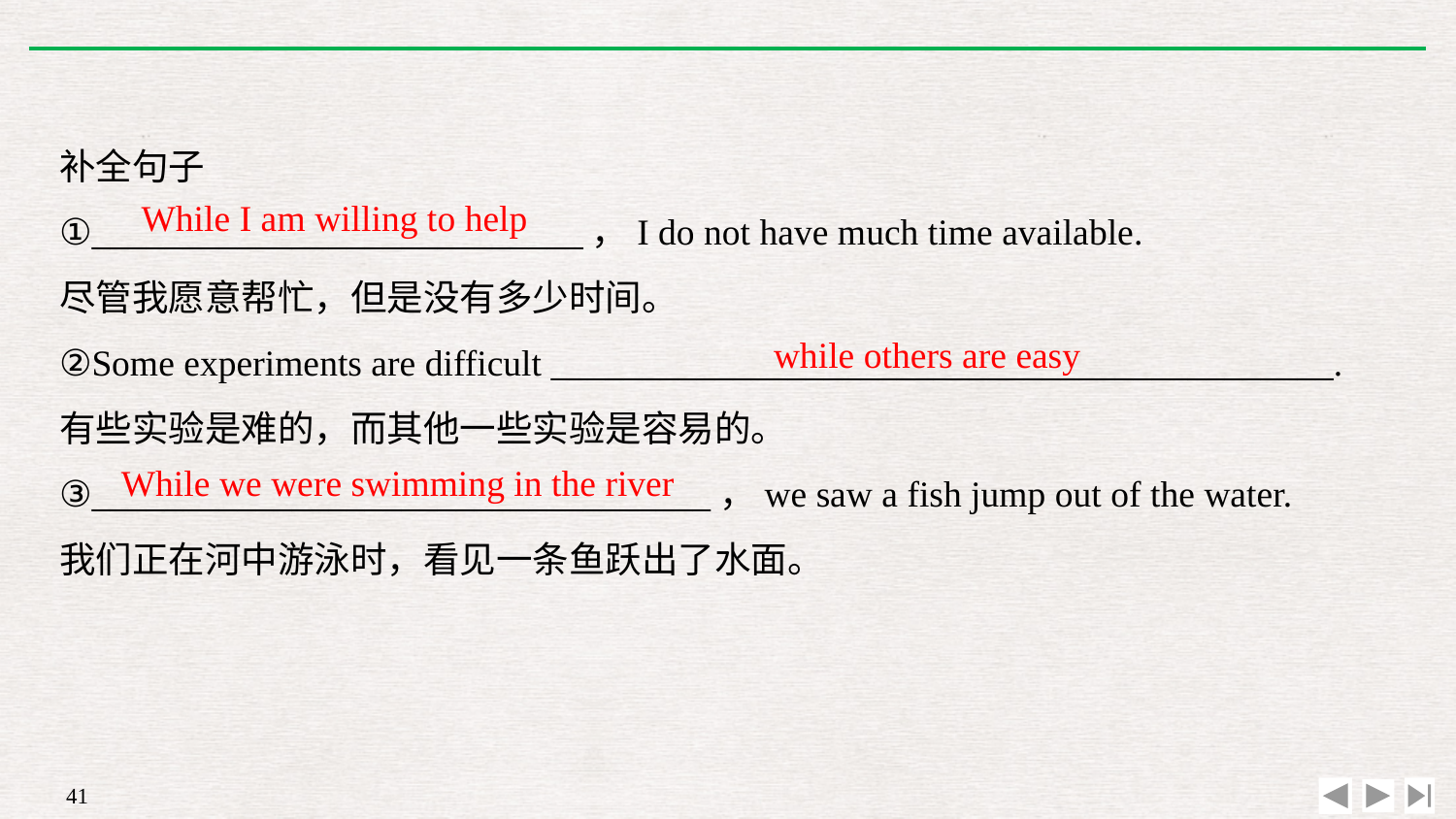

补全句子
①___________________________，I do not have much time available.
尽管我愿意帮忙，但是没有多少时间。
②Some experiments are difficult ___________________________________________.
有些实验是难的，而其他一些实验是容易的。
③__________________________________，we saw a fish jump out of the water.
我们正在河中游泳时，看见一条鱼跃出了水面。
While I am willing to help
while others are easy
While we were swimming in the river